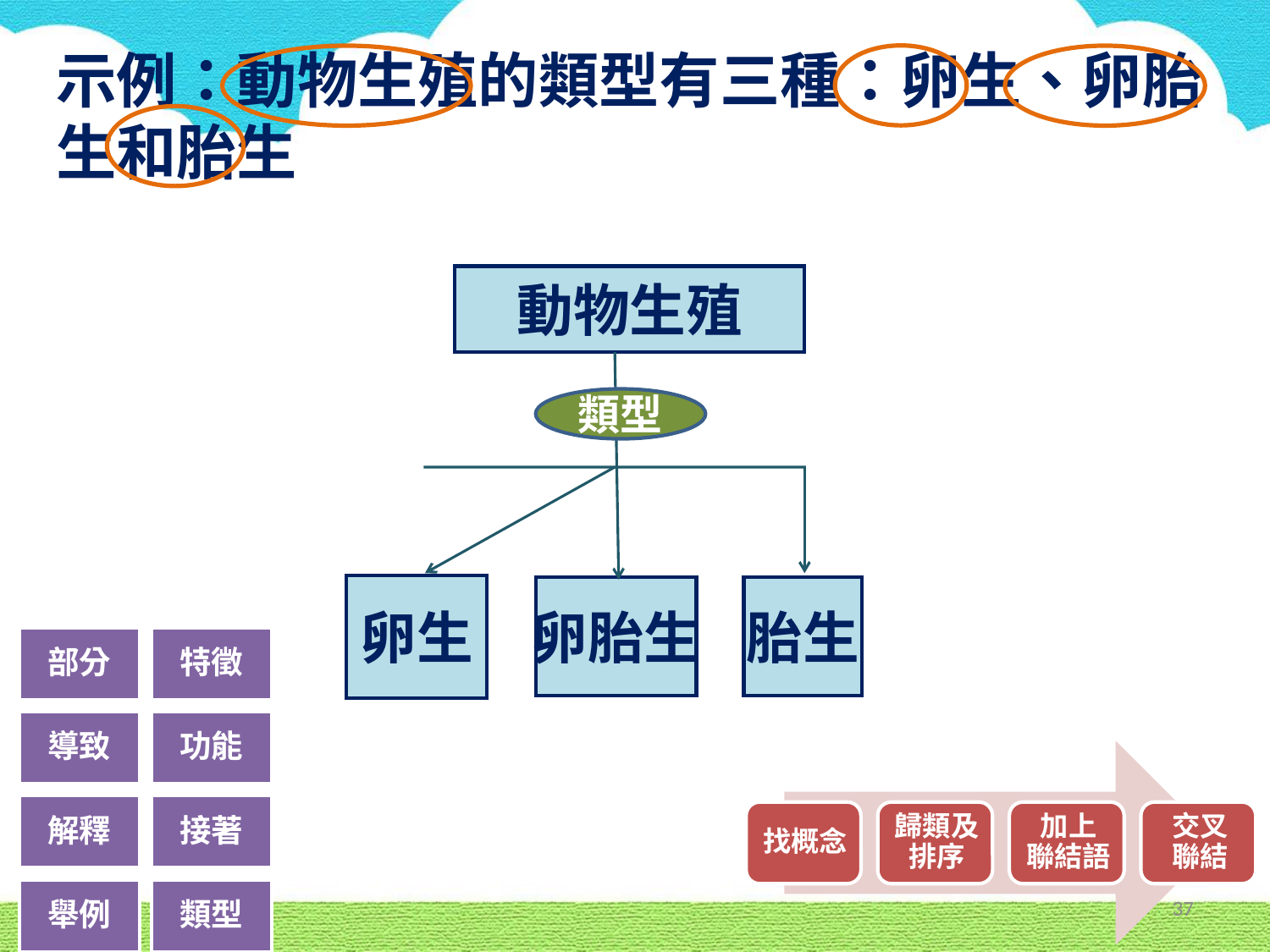

# 示例：動物生殖的類型有三種：卵生、卵胎生和胎生

動物生殖
類型

卵生
卵胎生
胎生
部分
特徵
導致
功能
解釋
接著
舉例
類型
找概念
歸類及排序
加上 聯結語
交叉 聯結
37